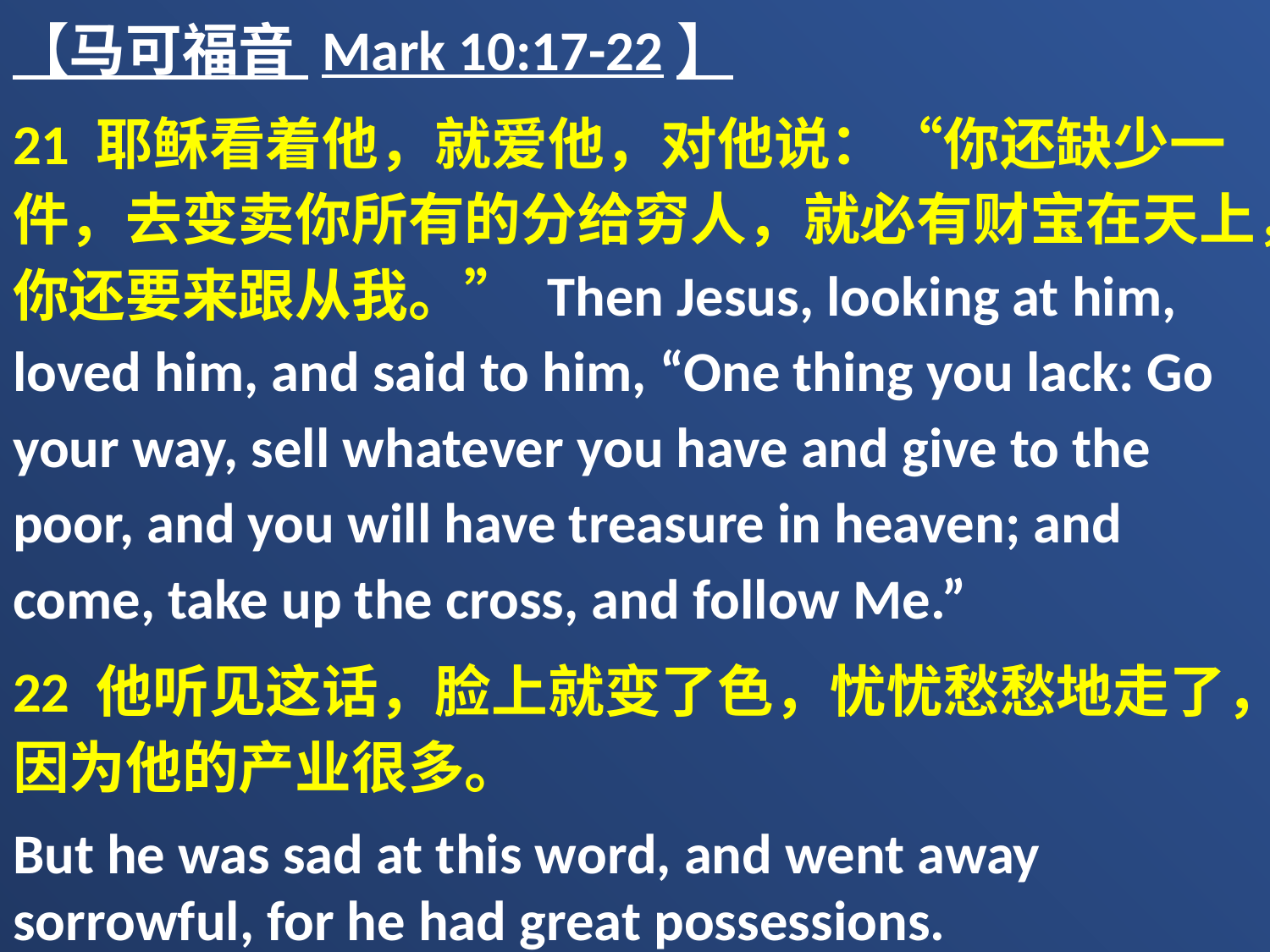

【马可福音 Mark 10:17-22】
21 耶稣看着他，就爱他，对他说：“你还缺少一件，去变卖你所有的分给穷人，就必有财宝在天上，你还要来跟从我。” Then Jesus, looking at him, loved him, and said to him, “One thing you lack: Go your way, sell whatever you have and give to the poor, and you will have treasure in heaven; and come, take up the cross, and follow Me.”
22 他听见这话，脸上就变了色，忧忧愁愁地走了，因为他的产业很多。
But he was sad at this word, and went away sorrowful, for he had great possessions.